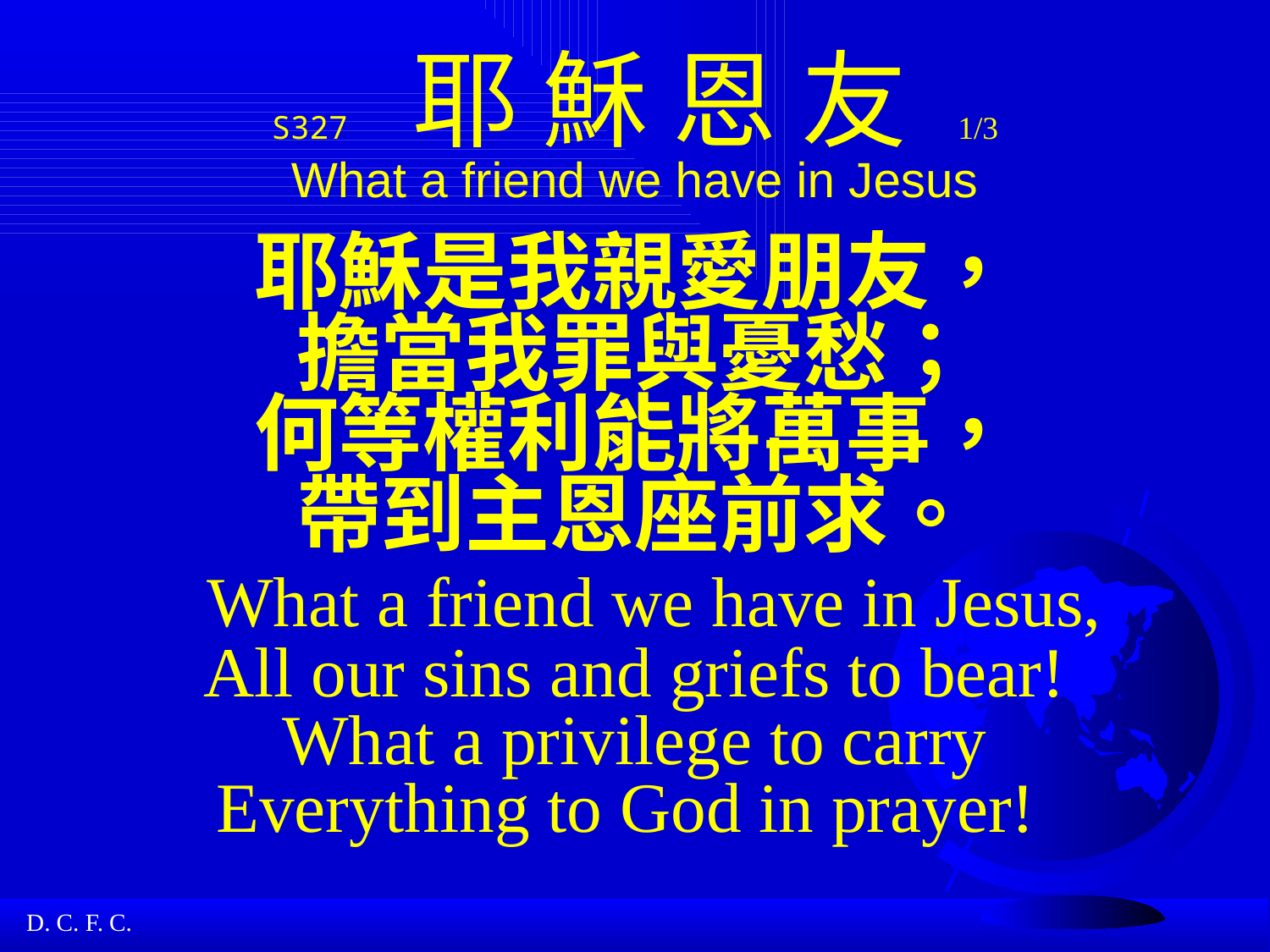

# S327   耶 穌 恩 友      1/3 What a friend we have in Jesus 耶穌是我親愛朋友， 擔當我罪與憂愁； 何等權利能將萬事， 帶到主恩座前求。 What a friend we have in Jesus, All our sins and griefs to bear! What a privilege to carry Everything to God in prayer!